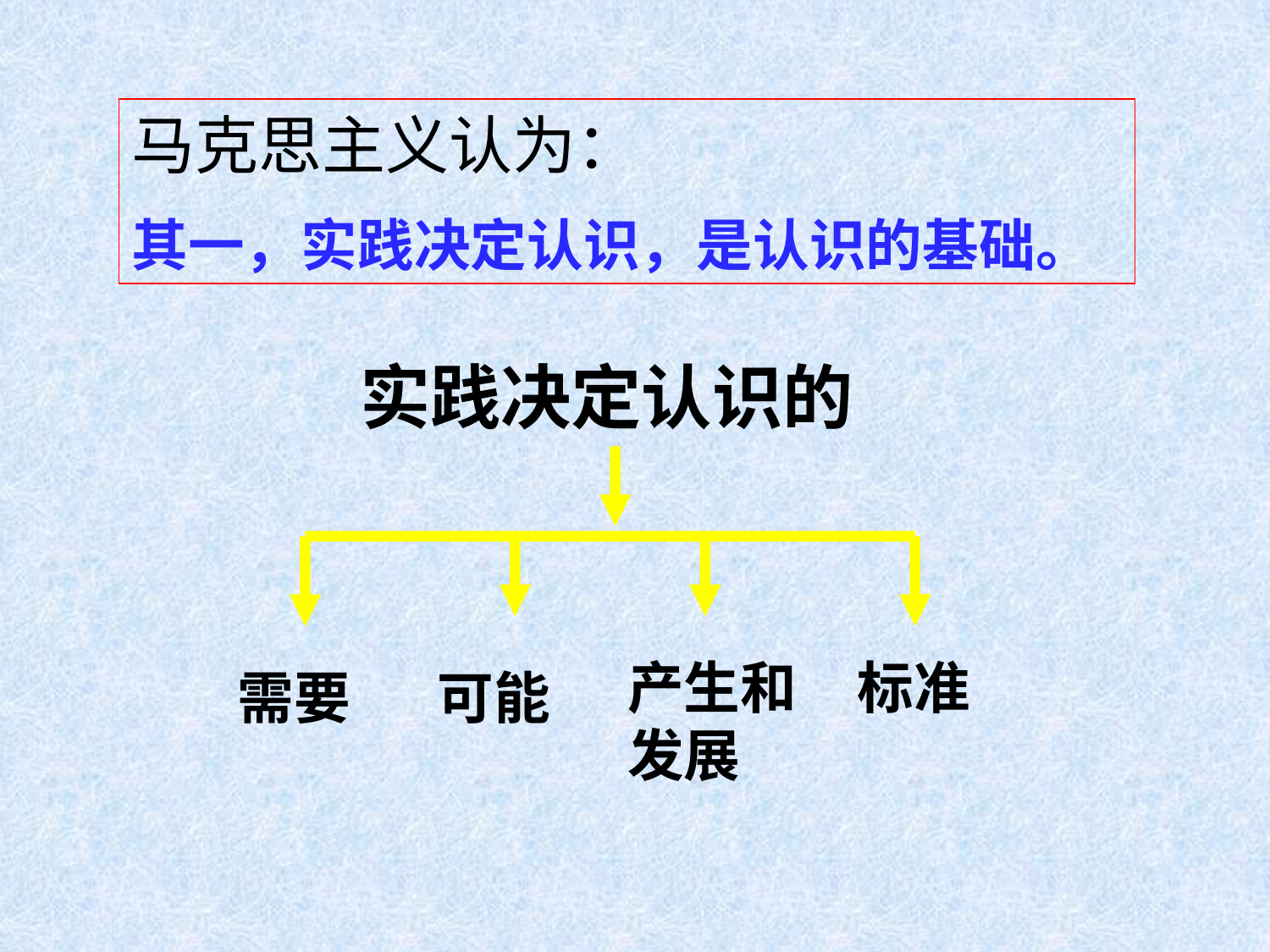

马克思主义认为：
其一，实践决定认识，是认识的基础。
实践决定认识的

产生和发展
标准
需要
可能